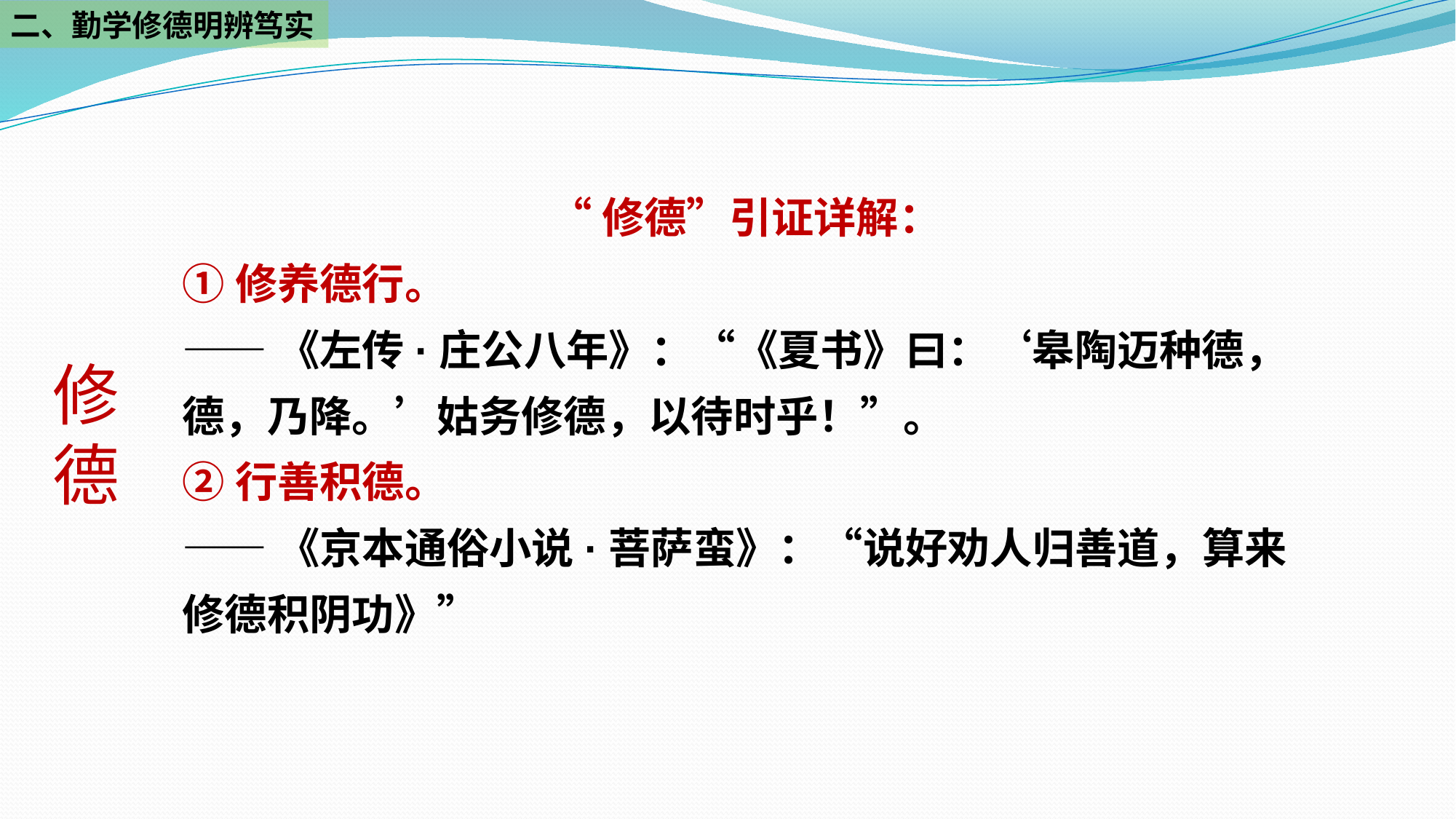

二、勤学修德明辨笃实
“修德”引证详解：
①修养德行。
——《左传·庄公八年》：“《夏书》曰：‘皋陶迈种德，德，乃降。’姑务修德，以待时乎！”。
②行善积德。
——《京本通俗小说·菩萨蛮》：“说好劝人归善道，算来修德积阴功》”
修
德